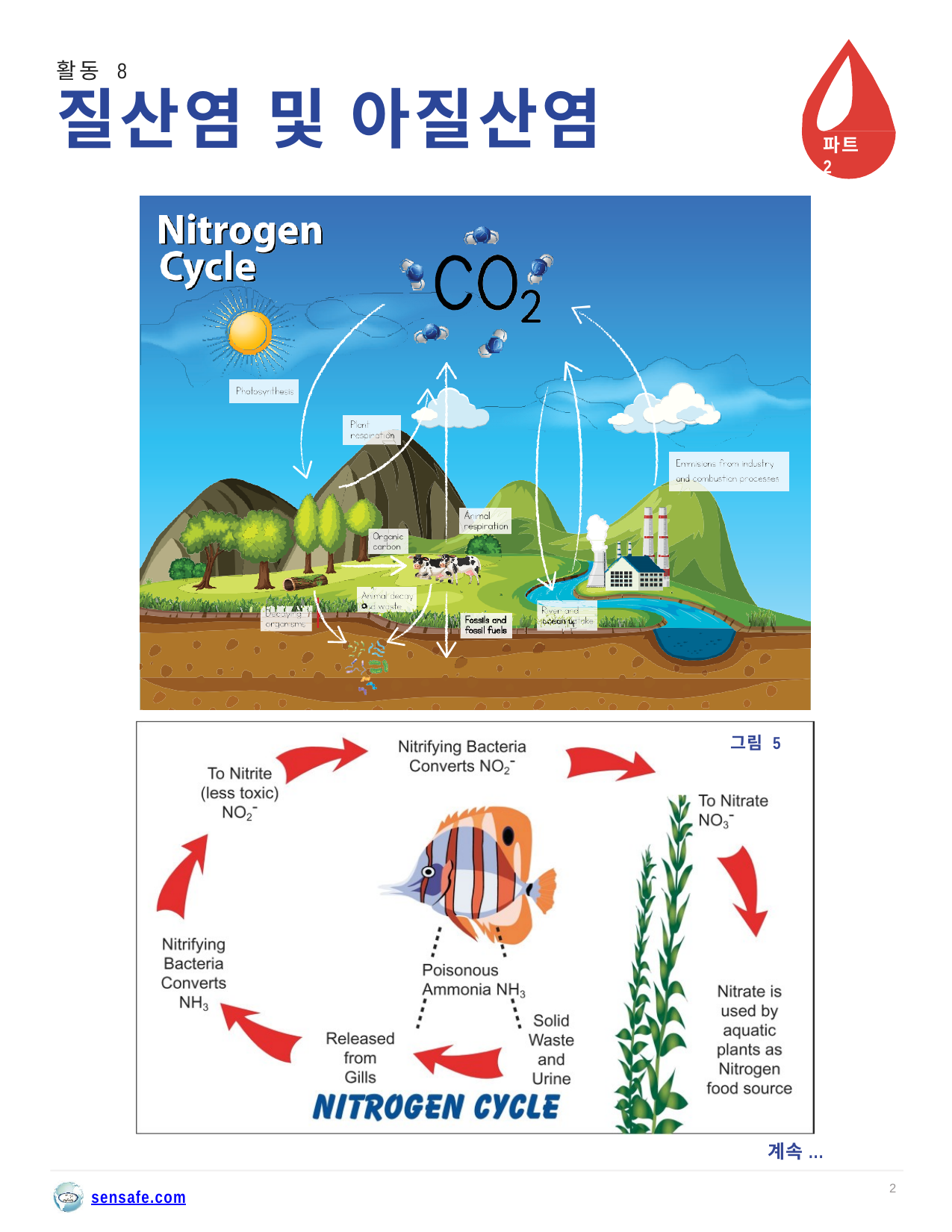

활동 8
# 질산염 및 아질산염
파트 2
그림 5
계속...
2
sensafe.com